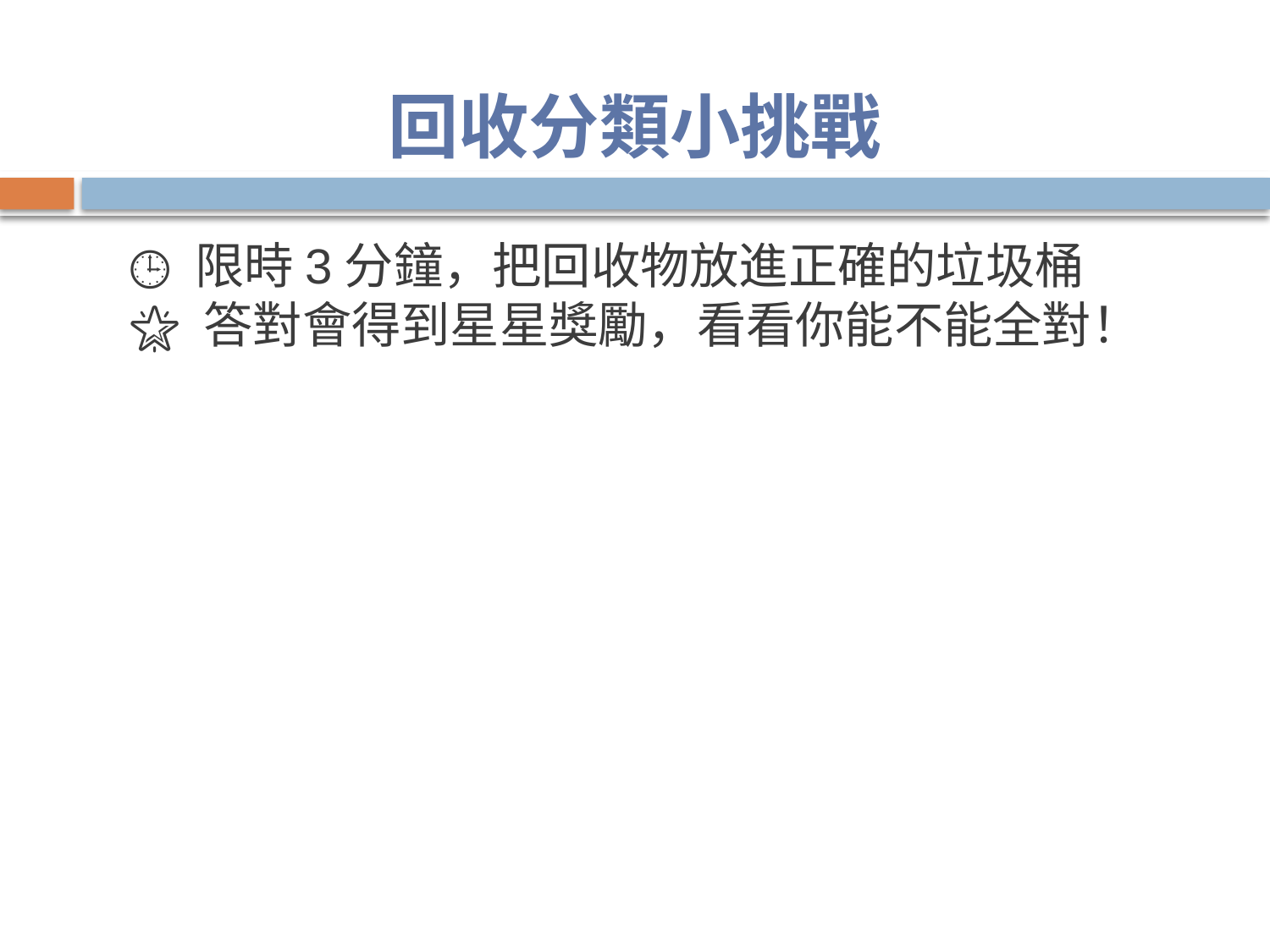

#

回收分類小挑戰

🕒 限時3分鐘，把回收物放進正確的垃圾桶
🌟 答對會得到星星獎勵，看看你能不能全對！